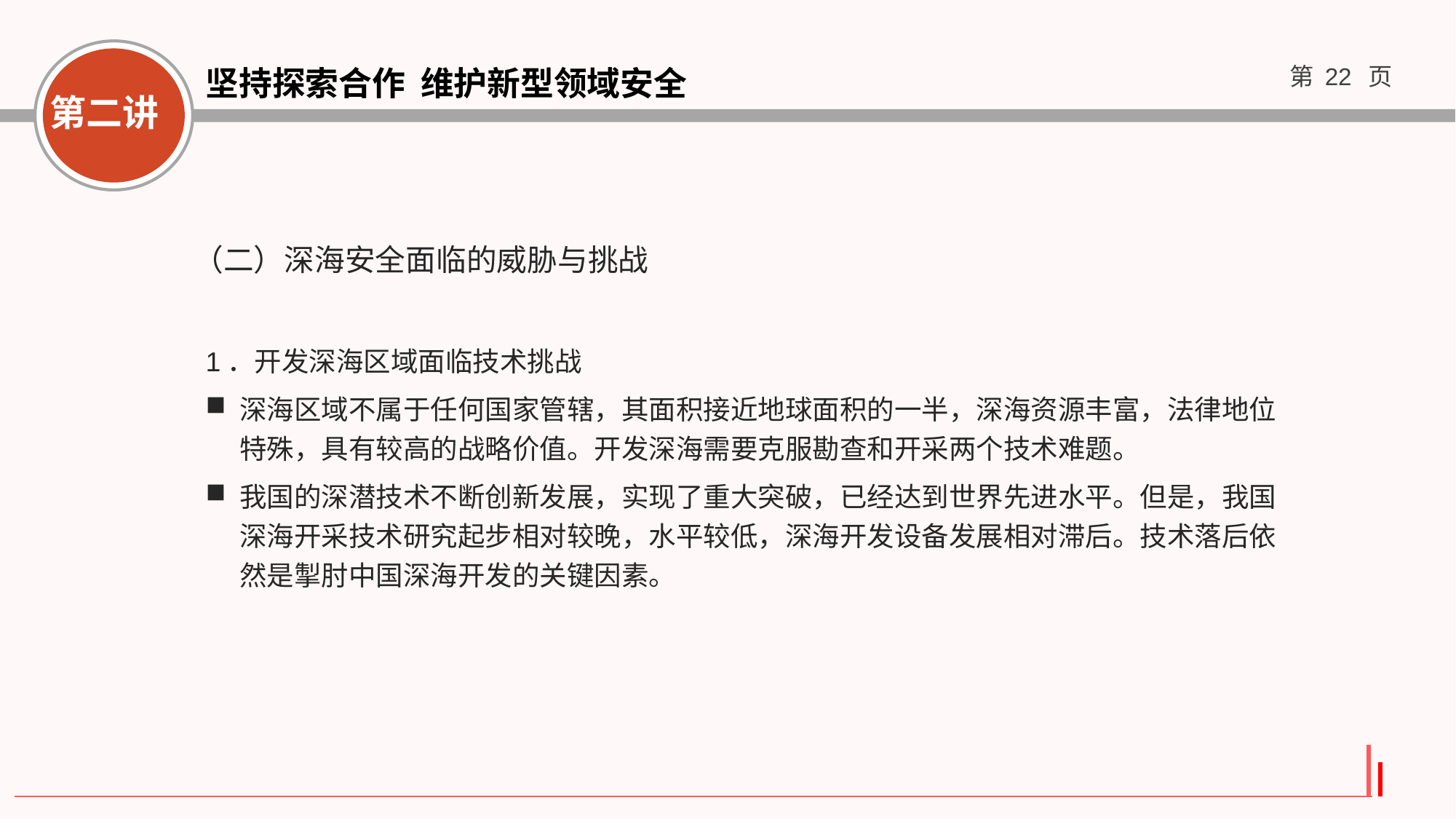

（二）深海安全面临的威胁与挑战
1．开发深海区域面临技术挑战
深海区域不属于任何国家管辖，其面积接近地球面积的一半，深海资源丰富，法律地位特殊，具有较高的战略价值。开发深海需要克服勘查和开采两个技术难题。
我国的深潜技术不断创新发展，实现了重大突破，已经达到世界先进水平。但是，我国深海开采技术研究起步相对较晚，水平较低，深海开发设备发展相对滞后。技术落后依然是掣肘中国深海开发的关键因素。